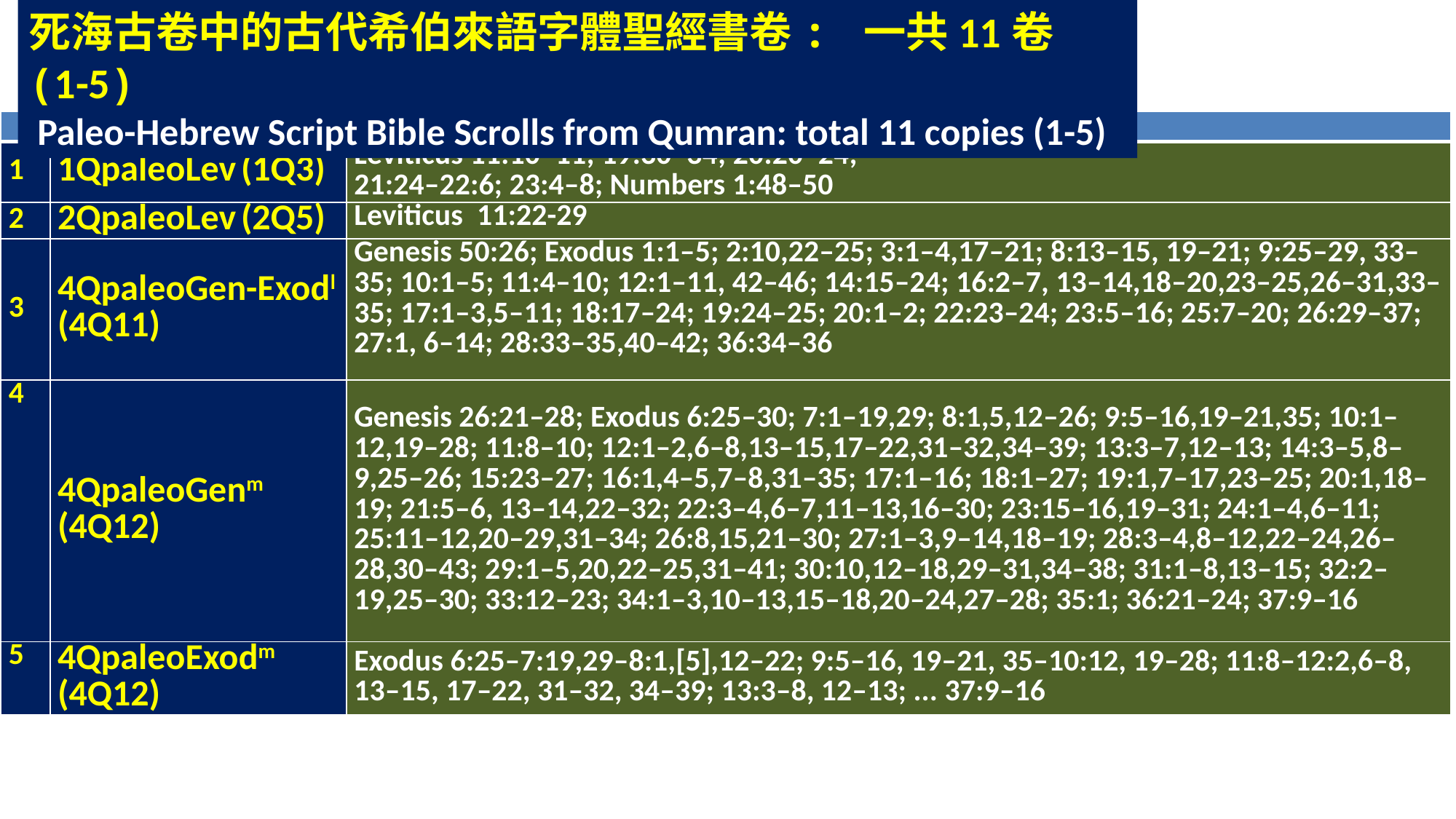

死海古卷中的古代希伯來語字體聖經書卷: 一共11卷 (1-5)
 Paleo-Hebrew Script Bible Scrolls from Qumran: total 11 copies (1-5)
|  | Name | Contents (Biblical Passages) |
| --- | --- | --- |
| 1 | 1QpaleoLev (1Q3) | Leviticus 11:10–11; 19:30–34; 20:20–24; 21:24–22:6; 23:4–8; Numbers 1:48–50 |
| 2 | 2QpaleoLev (2Q5) | Leviticus  11:22-29 |
| 3 | 4QpaleoGen-Exodl (4Q11) | Genesis 50:26; Exodus 1:1–5; 2:10,22–25; 3:1–4,17–21; 8:13–15, 19–21; 9:25–29, 33–35; 10:1–5; 11:4–10; 12:1–11, 42–46; 14:15–24; 16:2–7, 13–14,18–20,23–25,26–31,33–35; 17:1–3,5–11; 18:17–24; 19:24–25; 20:1–2; 22:23–24; 23:5–16; 25:7–20; 26:29–37; 27:1, 6–14; 28:33–35,40–42; 36:34–36 |
| 4 | 4QpaleoGenm (4Q12) | Genesis 26:21–28; Exodus 6:25–30; 7:1–19,29; 8:1,5,12–26; 9:5–16,19–21,35; 10:1–12,19–28; 11:8–10; 12:1–2,6–8,13–15,17–22,31–32,34–39; 13:3–7,12–13; 14:3–5,8–9,25–26; 15:23–27; 16:1,4–5,7–8,31–35; 17:1–16; 18:1–27; 19:1,7–17,23–25; 20:1,18–19; 21:5–6, 13–14,22–32; 22:3–4,6–7,11–13,16–30; 23:15–16,19–31; 24:1–4,6–11; 25:11–12,20–29,31–34; 26:8,15,21–30; 27:1–3,9–14,18–19; 28:3–4,8–12,22–24,26–28,30–43; 29:1–5,20,22–25,31–41; 30:10,12–18,29–31,34–38; 31:1–8,13–15; 32:2–19,25–30; 33:12–23; 34:1–3,10–13,15–18,20–24,27–28; 35:1; 36:21–24; 37:9–16 |
| 5 | 4QpaleoExodm (4Q12) | Exodus 6:25–7:19,29–8:1,[5],12–22; 9:5–16, 19–21, 35–10:12, 19–28; 11:8–12:2,6–8, 13–15, 17–22, 31–32, 34–39; 13:3–8, 12–13; ... 37:9–16 |